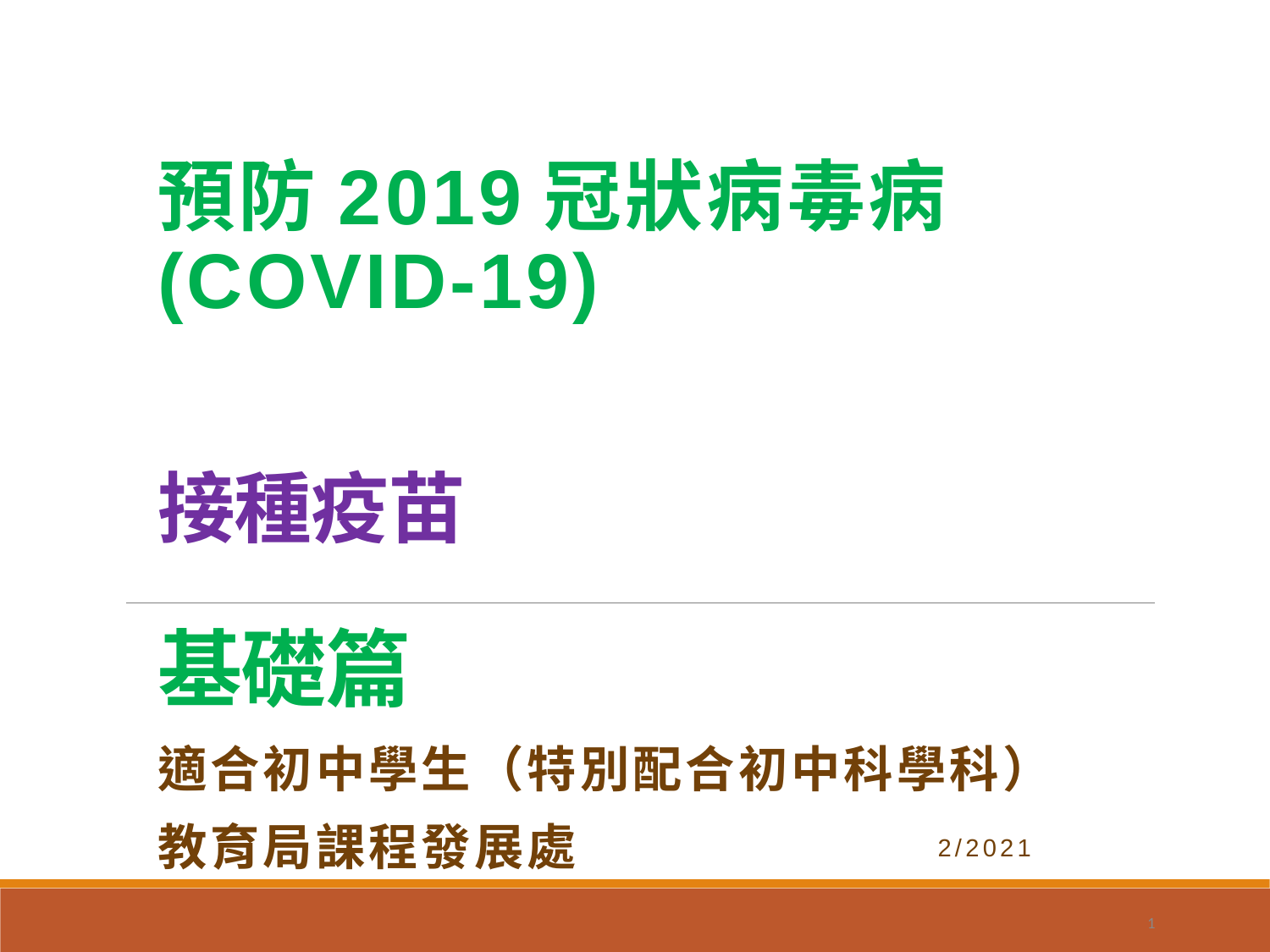

預防2019冠狀病毒病 (COVID-19)
# 接種疫苗 基礎篇
適合初中學生（特別配合初中科學科）
教育局課程發展處
2/2021
1